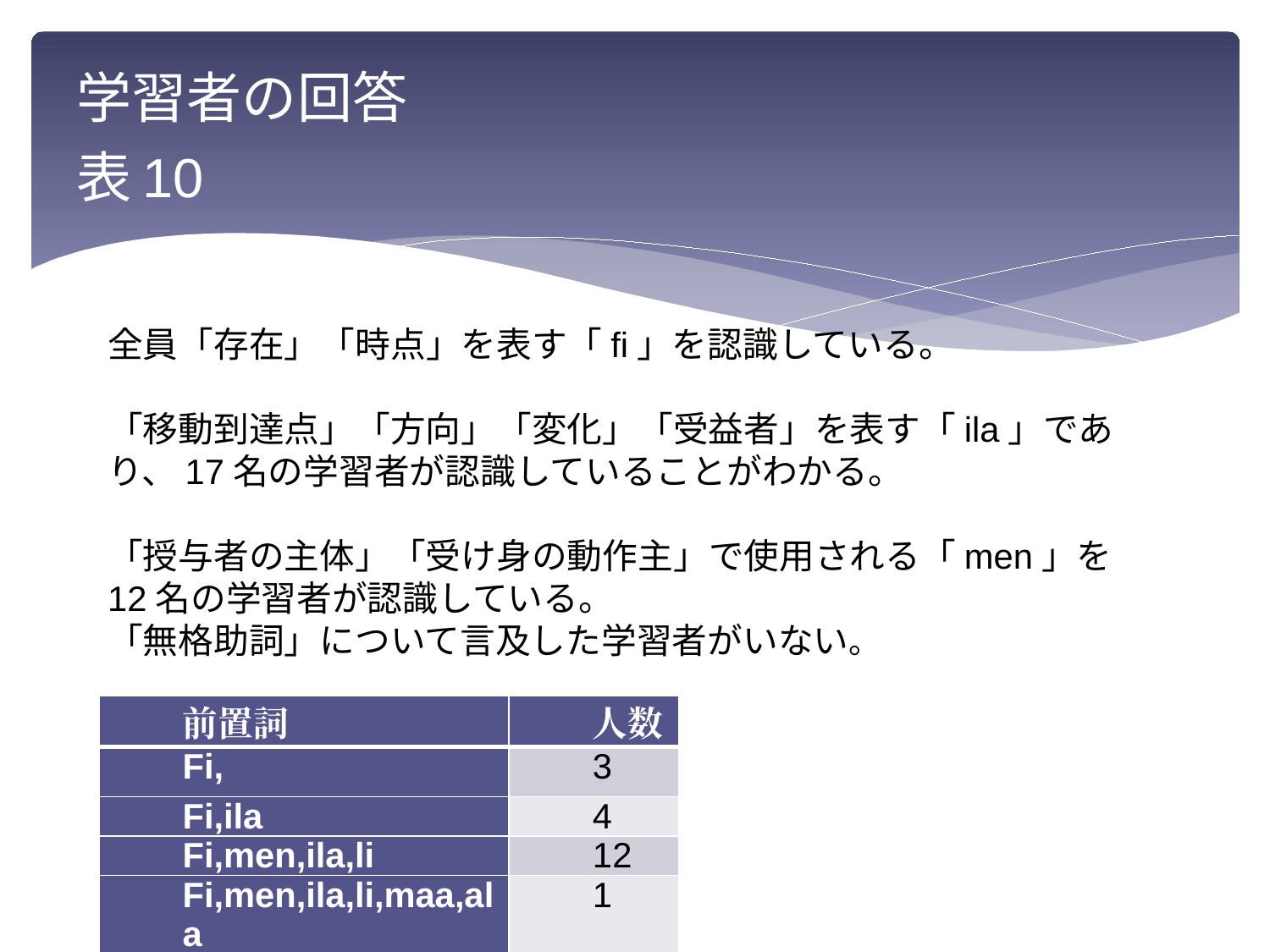

# 学習者の回答 表10
全員「存在」「時点」を表す「fi」を認識している。

「移動到達点」「方向」「変化」「受益者」を表す「ila」であり、17名の学習者が認識していることがわかる。

「授与者の主体」「受け身の動作主」で使用される「men」を12名の学習者が認識している。
「無格助詞」について言及した学習者がいない。
| 前置詞 | 人数 |
| --- | --- |
| Fi, | 3 |
| Fi,ila | 4 |
| Fi,men,ila,li | 12 |
| Fi,men,ila,li,maa,ala | 1 |
27